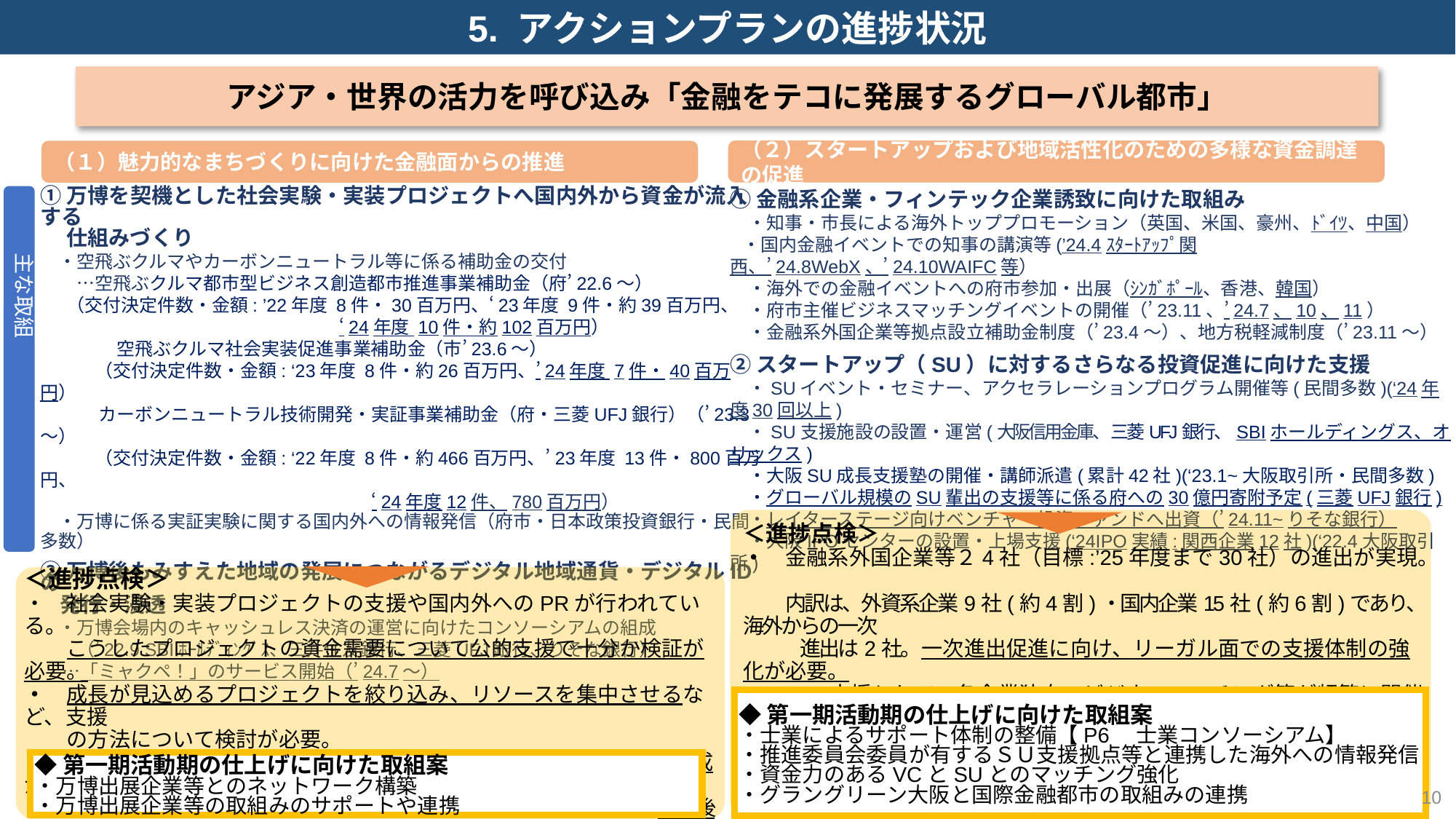

5. アクションプランの進捗状況
アジア・世界の活力を呼び込み「金融をテコに発展するグローバル都市」
（２）スタートアップおよび地域活性化のための多様な資金調達の促進
（１）魅力的なまちづくりに向けた金融面からの推進

主な取組
①金融系企業・フィンテック企業誘致に向けた取組み
　・知事・市長による海外トッププロモーション（英国、米国、豪州、ﾄﾞｲﾂ、中国）
  ・国内金融イベントでの知事の講演等(’24.4ｽﾀｰﾄｱｯﾌﾟ関西、’24.8WebX、’24.10WAIFC等）
　・海外での金融イベントへの府市参加・出展（ｼﾝｶﾞﾎﾟｰﾙ、香港、韓国）
　・府市主催ビジネスマッチングイベントの開催（’23.11、’24.7、10、11）
　・金融系外国企業等拠点設立補助金制度（’23.4～）、地方税軽減制度（’23.11～）

②スタートアップ（SU）に対するさらなる投資促進に向けた支援
　・SUイベント・セミナー、アクセラレーションプログラム開催等(民間多数)(‘24年度30回以上)
　・SU支援施設の設置・運営(大阪信用金庫、三菱UFJ銀行、SBIホールディングス、オリックス)
　・大阪SU成長支援塾の開催・講師派遣(累計42社)(‘23.1~大阪取引所・民間多数)
　・グローバル規模のSU輩出の支援等に係る府への30億円寄附予定(三菱UFJ銀行)
　・レイターステージ向けベンチャー投資ファンドへ出資（’24.11~りそな銀行）
　・大阪IPOセンターの設置・上場支援(‘24IPO実績:関西企業12社)(‘22.4大阪取引所)
①万博を契機とした社会実験・実装プロジェクトへ国内外から資金が流入する
　 仕組みづくり
　・空飛ぶクルマやカーボンニュートラル等に係る補助金の交付
　　…空飛ぶクルマ都市型ビジネス創造都市推進事業補助金（府’22.6～）
　  （交付決定件数・金額: ’22年度 8件・30百万円、‘23年度 9件・約39百万円、
　　　　　　　　　　　　　　 　　 ‘24年度 10件・約102百万円）
　　　　 空飛ぶクルマ社会実装促進事業補助金（市’23.6～）
　　　（交付決定件数・金額: ‘23年度 8件・約26百万円、’24年度 7件・40百万円）
　　　 カーボンニュートラル技術開発・実証事業補助金（府・三菱UFJ銀行）（’23.3～）
　　　（交付決定件数・金額: ‘22年度 8件・約466百万円、’23年度 13件・800百万円、
　　　　　　　　　　　　　　　　　　 ‘24年度12件、780百万円）
　・万博に係る実証実験に関する国内外への情報発信（府市・日本政策投資銀行・民間多数）
②万博後もみすえた地域の発展につながるデジタル地域通貨・デジタルIDの
   発行・浸透
　・万博会場内のキャッシュレス決済の運営に向けたコンソーシアムの組成
　　（’22.9 SBIﾎｰﾙﾃﾞｨﾝｸﾞｽ、三井住友銀行、三菱UFJ銀行、りそな銀行）
　 …「ミャクペ！」のサービス開始（’24.7～）

＜進捗点検＞
・　金融系外国企業等２4社（目標:’25年度まで30社）の進出が実現。
　　内訳は、外資系企業9社(約4割)・国内企業15社(約6割)であり、海外からの一次
　　　進出は2社。一次進出促進に向け、リーガル面での支援体制の強化が必要。
・　 SU支援として、各企業独自のビジネスマッチング等が頻繁に開催されて
　　いる。但し、投資に繋がっているか捕捉できていない。
・　大阪がSU創出・育成に意欲的な都市であると海外へのアピールが重要。

＜進捗点検＞
・　社会実験・実装プロジェクトの支援や国内外へのPRが行われている。
　　こうしたプロジェクトの資金需要について公的支援で十分か検証が必要。
・　成長が見込めるプロジェクトを絞り込み、リソースを集中させるなど、支援
　　の方法について検討が必要。
・　大阪・関西の経済活性化を意識して、官民が連携した金融面からの産業育成が重要。
・　万博会場内でのキャッシュレス決済を運営する仕組みを構築したが、その後の活用
　　　方法について、外国人が使えるデジタル通貨の可能性も含めて検討が必要。

◆第一期活動期の仕上げに向けた取組案
・士業によるサポート体制の整備【P6　士業コンソーシアム】
・推進委員会委員が有するＳＵ支援拠点等と連携した海外への情報発信
・資金力のあるVCとSUとのマッチング強化
・グラングリーン大阪と国際金融都市の取組みの連携
◆第一期活動期の仕上げに向けた取組案
・万博出展企業等とのネットワーク構築
・万博出展企業等の取組みのサポートや連携
10